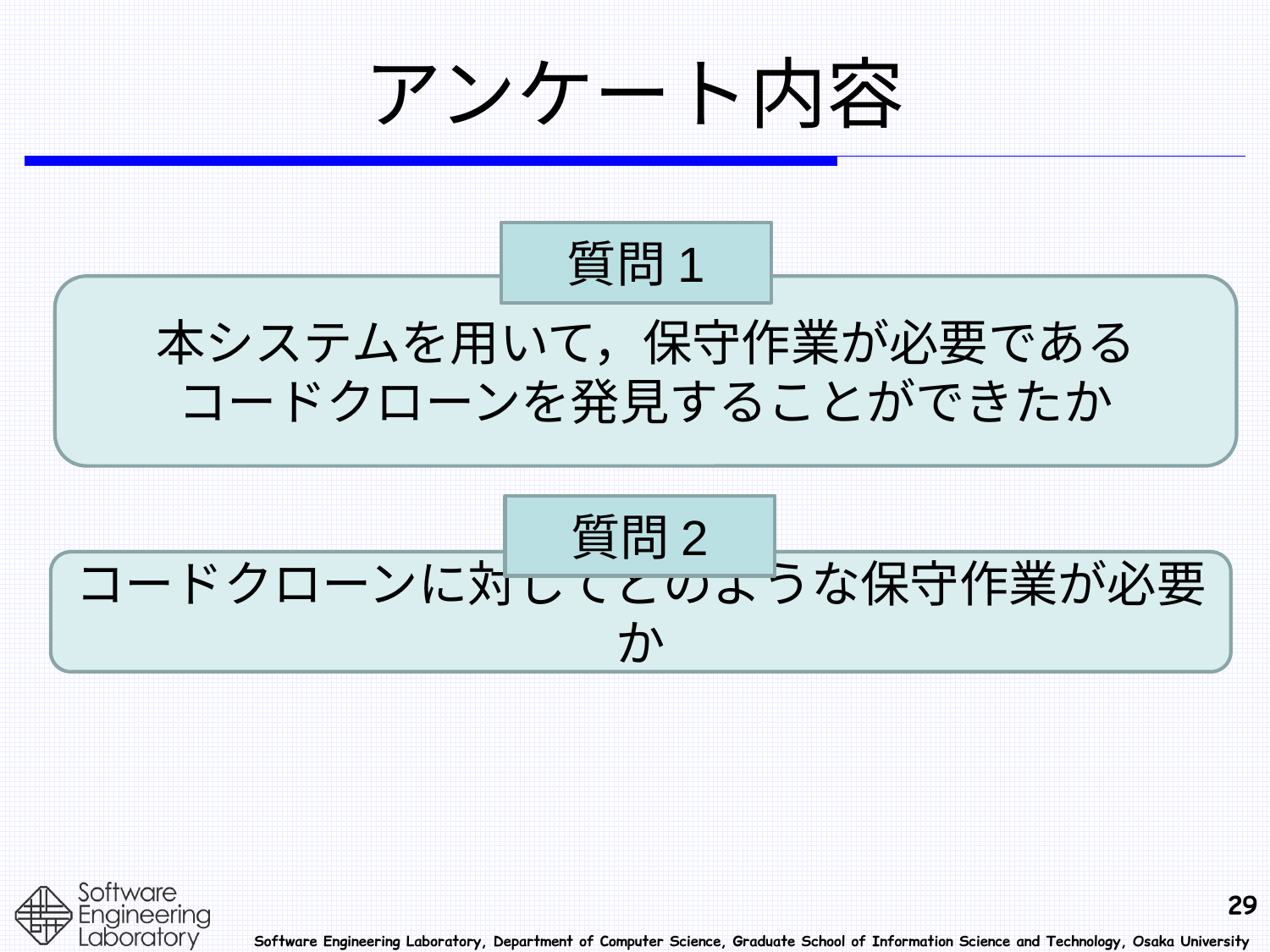

# アンケート内容
質問1
本システムを用いて，保守作業が必要である
コードクローンを発見することができたか
質問2
コードクローンに対してどのような保守作業が必要か